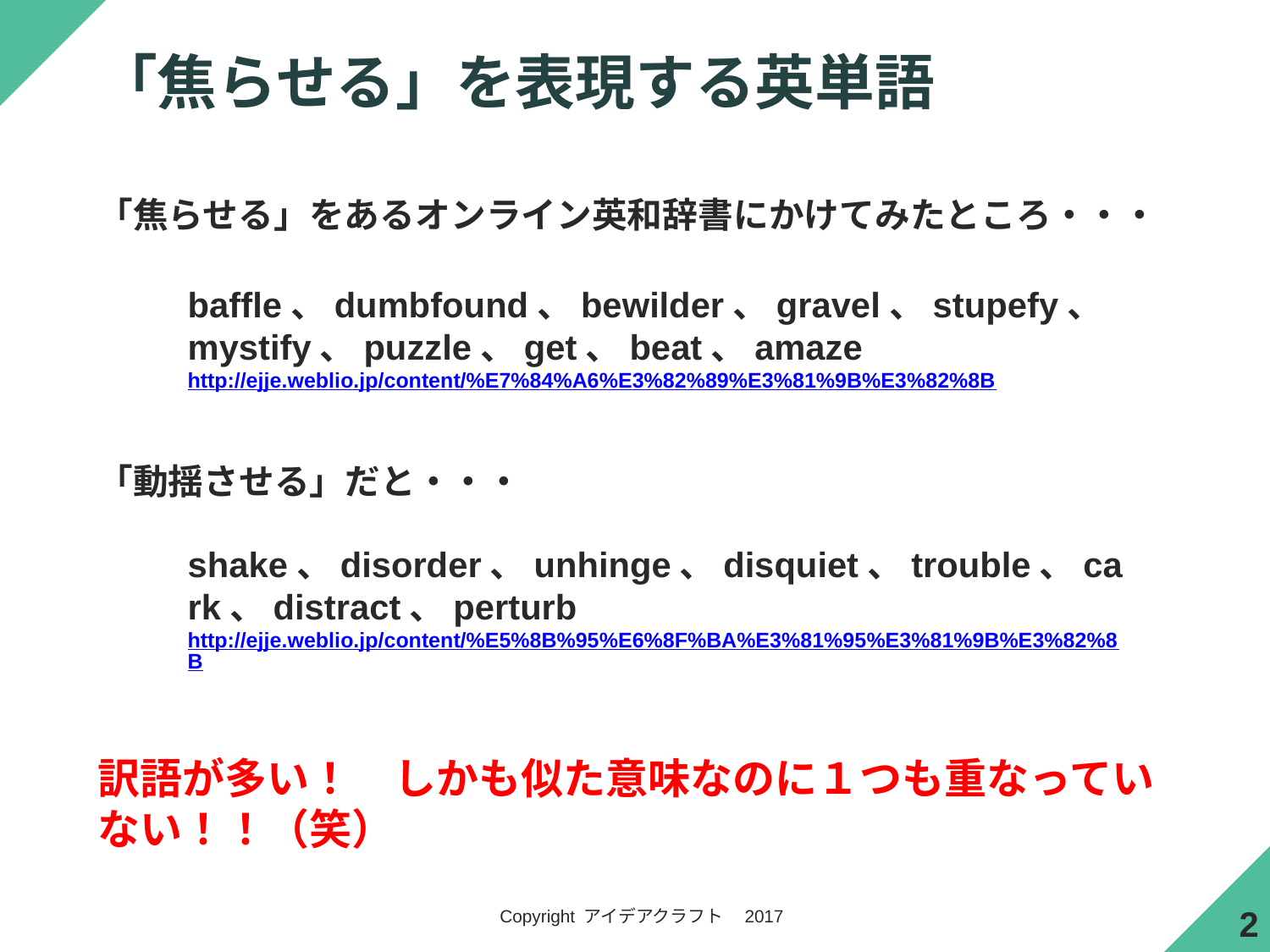

# 「焦らせる」を表現する英単語
「焦らせる」をあるオンライン英和辞書にかけてみたところ・・・
baffle、dumbfound、bewilder、gravel、stupefy、mystify、puzzle、get、beat、amaze
http://ejje.weblio.jp/content/%E7%84%A6%E3%82%89%E3%81%9B%E3%82%8B

「動揺させる」だと・・・
shake、disorder、unhinge、disquiet、trouble、cark、distract、perturb
http://ejje.weblio.jp/content/%E5%8B%95%E6%8F%BA%E3%81%95%E3%81%9B%E3%82%8B
訳語が多い！　しかも似た意味なのに１つも重なっていない！！（笑）
2